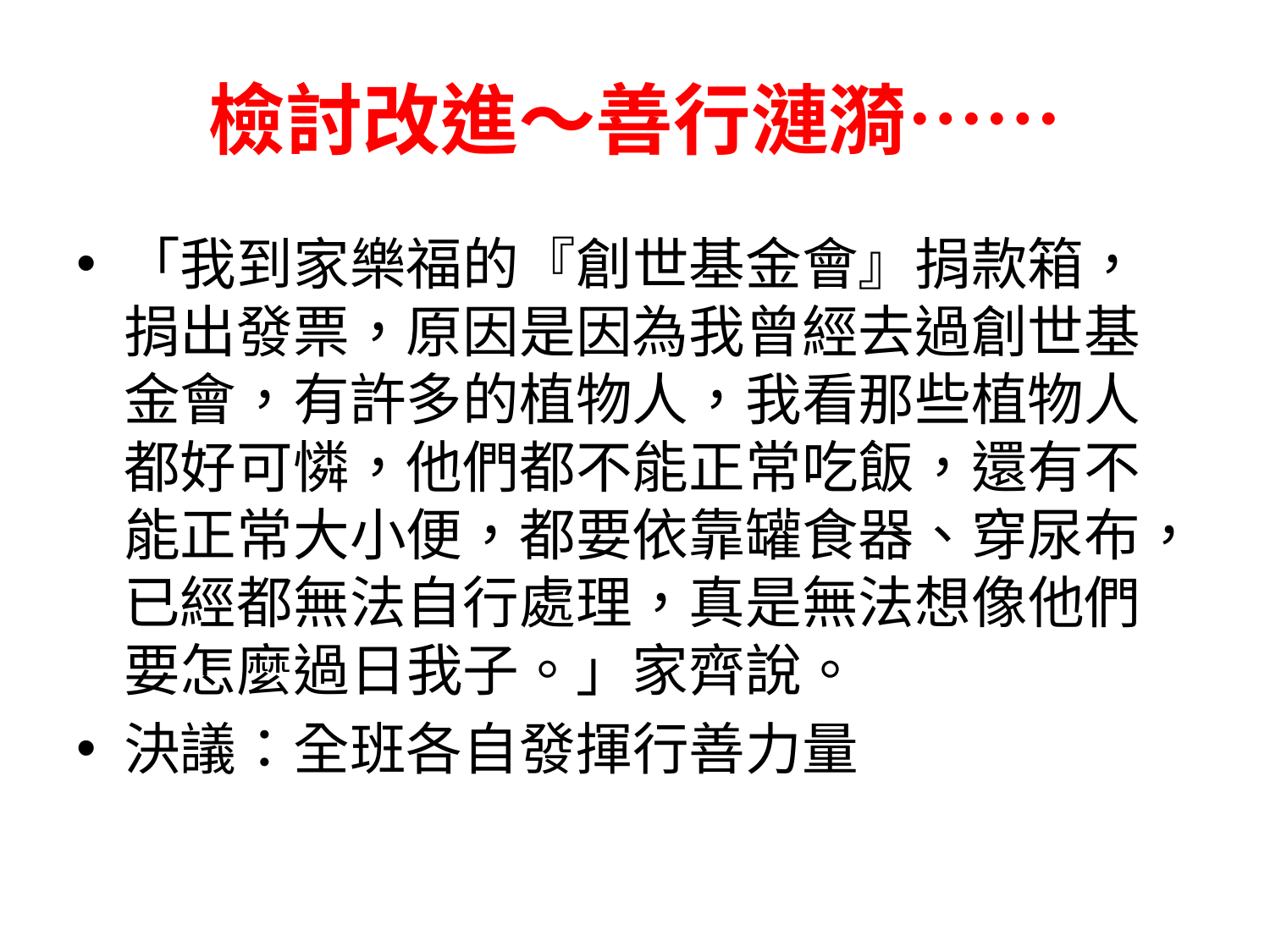

# 檢討改進～善行漣漪……
「我到家樂福的『創世基金會』捐款箱，捐出發票，原因是因為我曾經去過創世基金會，有許多的植物人，我看那些植物人都好可憐，他們都不能正常吃飯，還有不能正常大小便，都要依靠罐食器、穿尿布，已經都無法自行處理，真是無法想像他們要怎麼過日我子。」家齊說。
決議：全班各自發揮行善力量